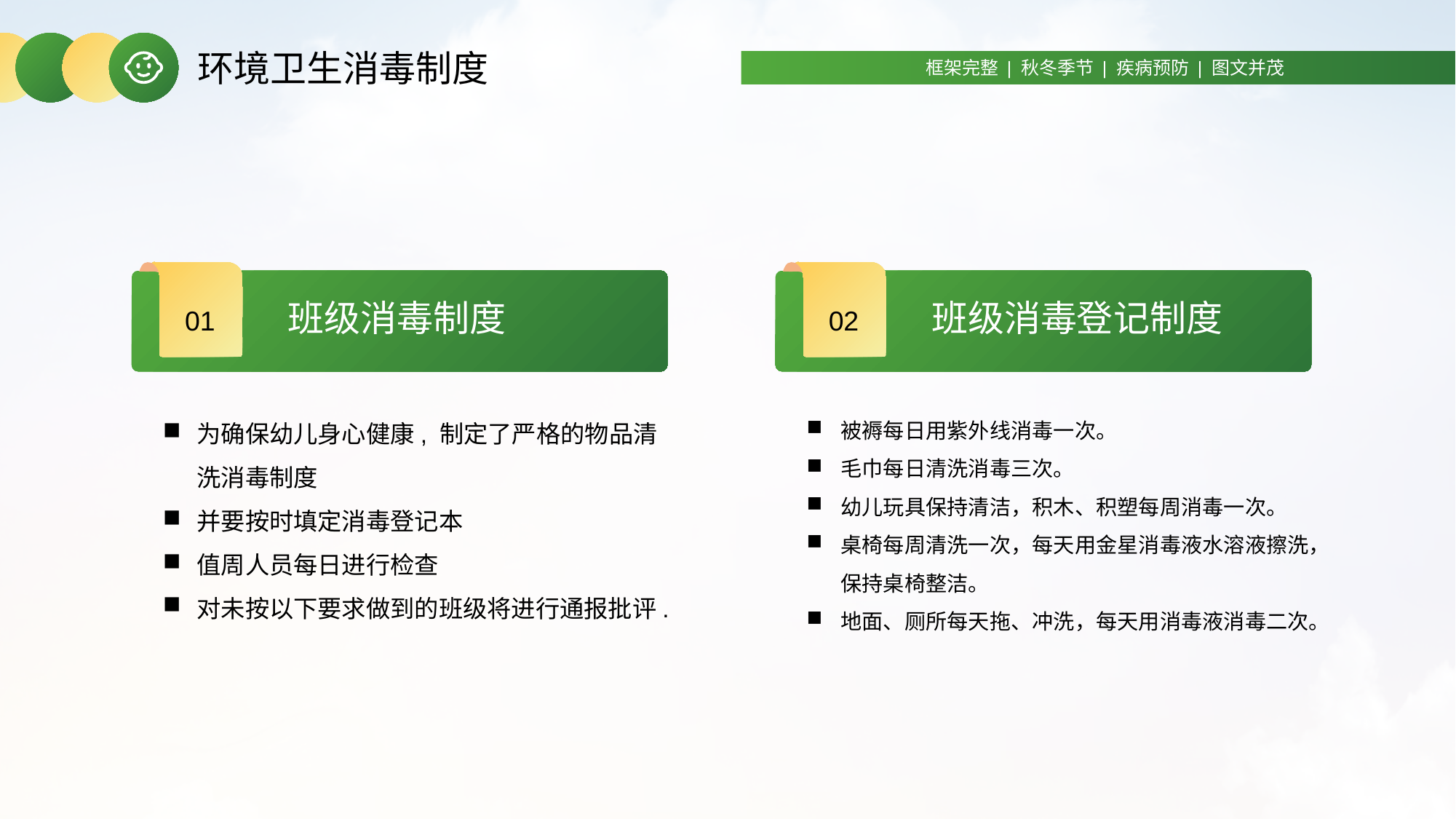

环境卫生消毒制度
框架完整 | 秋冬季节 | 疾病预防 | 图文并茂

班级消毒制度
01
为确保幼儿身心健康, 制定了严格的物品清洗消毒制度
并要按时填定消毒登记本
值周人员每日进行检查
对未按以下要求做到的班级将进行通报批评.

班级消毒登记制度
02
被褥每日用紫外线消毒一次。
毛巾每日清洗消毒三次。
幼儿玩具保持清洁，积木、积塑每周消毒一次。
桌椅每周清洗一次，每天用金星消毒液水溶液擦洗，保持桌椅整洁。
地面、厕所每天拖、冲洗，每天用消毒液消毒二次。